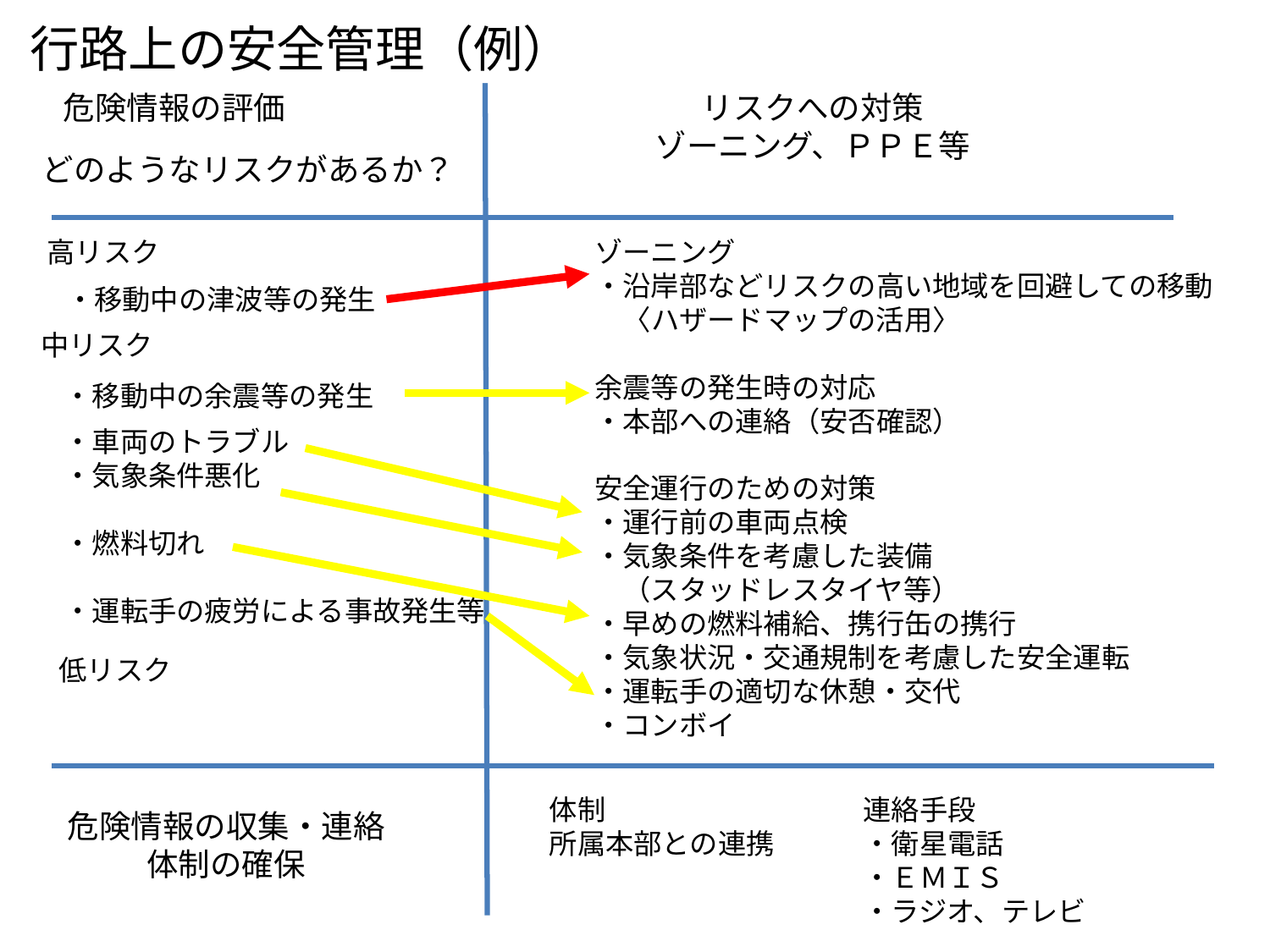

行路上の安全管理（例）
リスクへの対策
ゾーニング、ＰＰＥ等
危険情報の評価
どのようなリスクがあるか？
高リスク
ゾーニング
・沿岸部などリスクの高い地域を回避しての移動
　〈ハザードマップの活用〉

余震等の発生時の対応
・本部への連絡（安否確認）

安全運行のための対策
・運行前の車両点検
・気象条件を考慮した装備
　（スタッドレスタイヤ等）
・早めの燃料補給、携行缶の携行
・気象状況・交通規制を考慮した安全運転
・運転手の適切な休憩・交代
・コンボイ
・移動中の津波等の発生
中リスク
・移動中の余震等の発生
・車両のトラブル
・気象条件悪化

・燃料切れ

・運転手の疲労による事故発生等
低リスク
体制
所属本部との連携

連絡手段
・衛星電話
・ＥＭＩＳ
・ラジオ、テレビ
危険情報の収集・連絡体制の確保